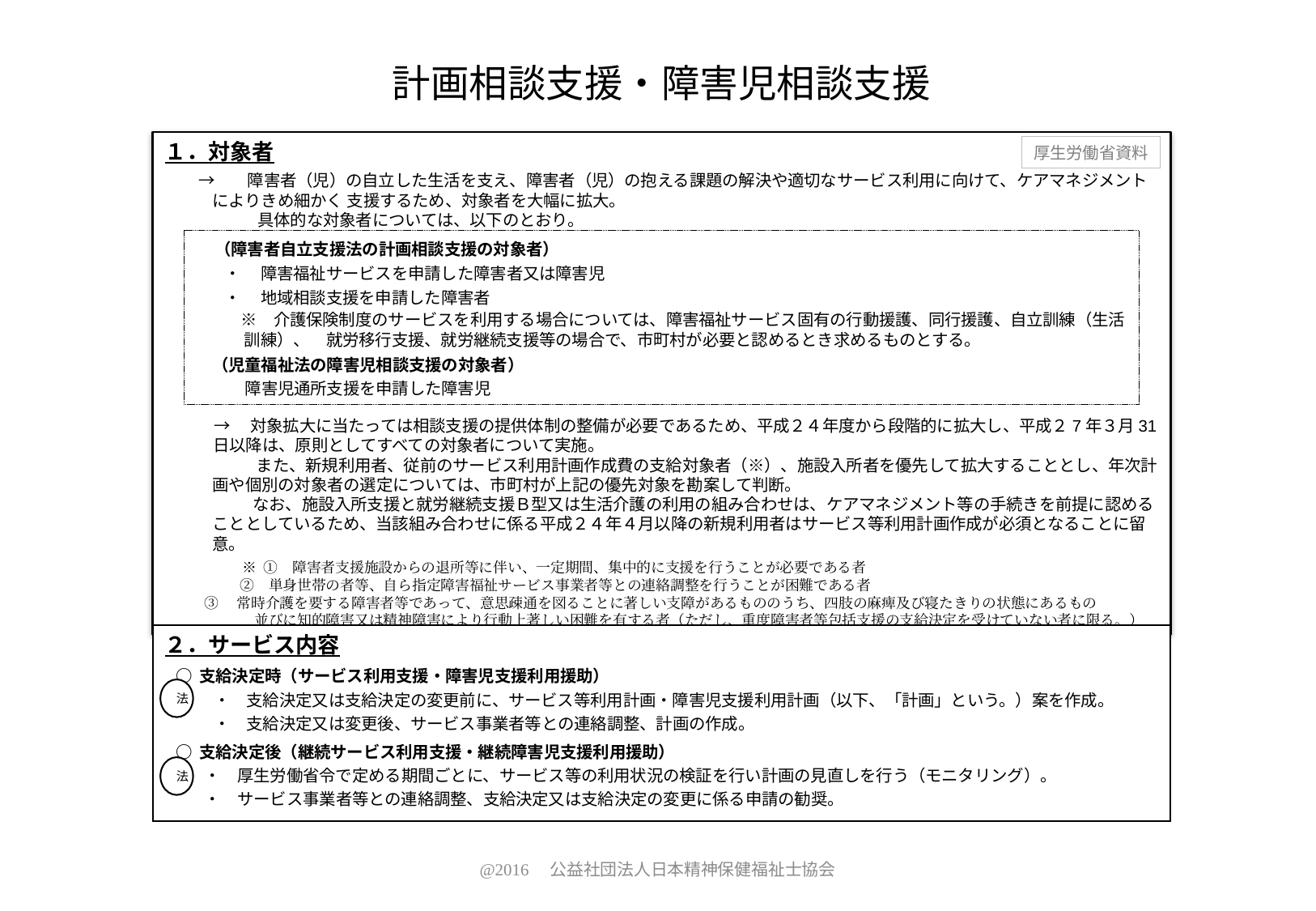

計画相談支援・障害児相談支援
１．対象者
　    →　　障害者（児）の自立した生活を支え、障害者（児）の抱える課題の解決や適切なサービス利用に向けて、ケアマネジメントによりきめ細かく 支援するため、対象者を大幅に拡大。
　　　　 　  具体的な対象者については、以下のとおり。

　　　→　 対象拡大に当たっては相談支援の提供体制の整備が必要であるため、平成２４年度から段階的に拡大し、平成２7年３月31日以降は、原則としてすべての対象者について実施。
　　　　　 また、新規利用者、従前のサービス利用計画作成費の支給対象者（※）、施設入所者を優先して拡大することとし、年次計画や個別の対象者の選定については、市町村が上記の優先対象を勘案して判断。
　　　　　なお、施設入所支援と就労継続支援Ｂ型又は生活介護の利用の組み合わせは、ケアマネジメント等の手続きを前提に認めることとしているため、当該組み合わせに係る平成２４年４月以降の新規利用者はサービス等利用計画作成が必須となることに留意。
　　　　※  ①　障害者支援施設からの退所等に伴い、一定期間、集中的に支援を行うことが必要である者
　　　　　 ②　単身世帯の者等、自ら指定障害福祉サービス事業者等との連絡調整を行うことが困難である者
           ③　常時介護を要する障害者等であって、意思疎通を図ることに著しい支障があるもののうち、四肢の麻痺及び寝たきりの状態にあるもの
　　　　　　 並びに知的障害又は精神障害により行動上著しい困難を有する者（ただし、重度障害者等包括支援の支給決定を受けていない者に限る。）
厚生労働省資料
　（障害者自立支援法の計画相談支援の対象者）
・ 　障害福祉サービスを申請した障害者又は障害児
・ 　地域相談支援を申請した障害者
　※　介護保険制度のサービスを利用する場合については、障害福祉サービス固有の行動援護、同行援護、自立訓練（生活訓練）、　就労移行支援、就労継続支援等の場合で、市町村が必要と認めるとき求めるものとする。
　（児童福祉法の障害児相談支援の対象者）
　　　障害児通所支援を申請した障害児
２．サービス内容
   ○ 支給決定時（サービス利用支援・障害児支援利用援助）
　　　・　支給決定又は支給決定の変更前に、サービス等利用計画・障害児支援利用計画（以下、「計画」という。）案を作成。
　　　・　支給決定又は変更後、サービス事業者等との連絡調整、計画の作成。
   ○ 支給決定後（継続サービス利用支援・継続障害児支援利用援助）
　  　・　厚生労働省令で定める期間ごとに、サービス等の利用状況の検証を行い計画の見直しを行う（モニタリング）。
　　  ・　サービス事業者等との連絡調整、支給決定又は支給決定の変更に係る申請の勧奨。

法
法
@2016　公益社団法人日本精神保健福祉士協会